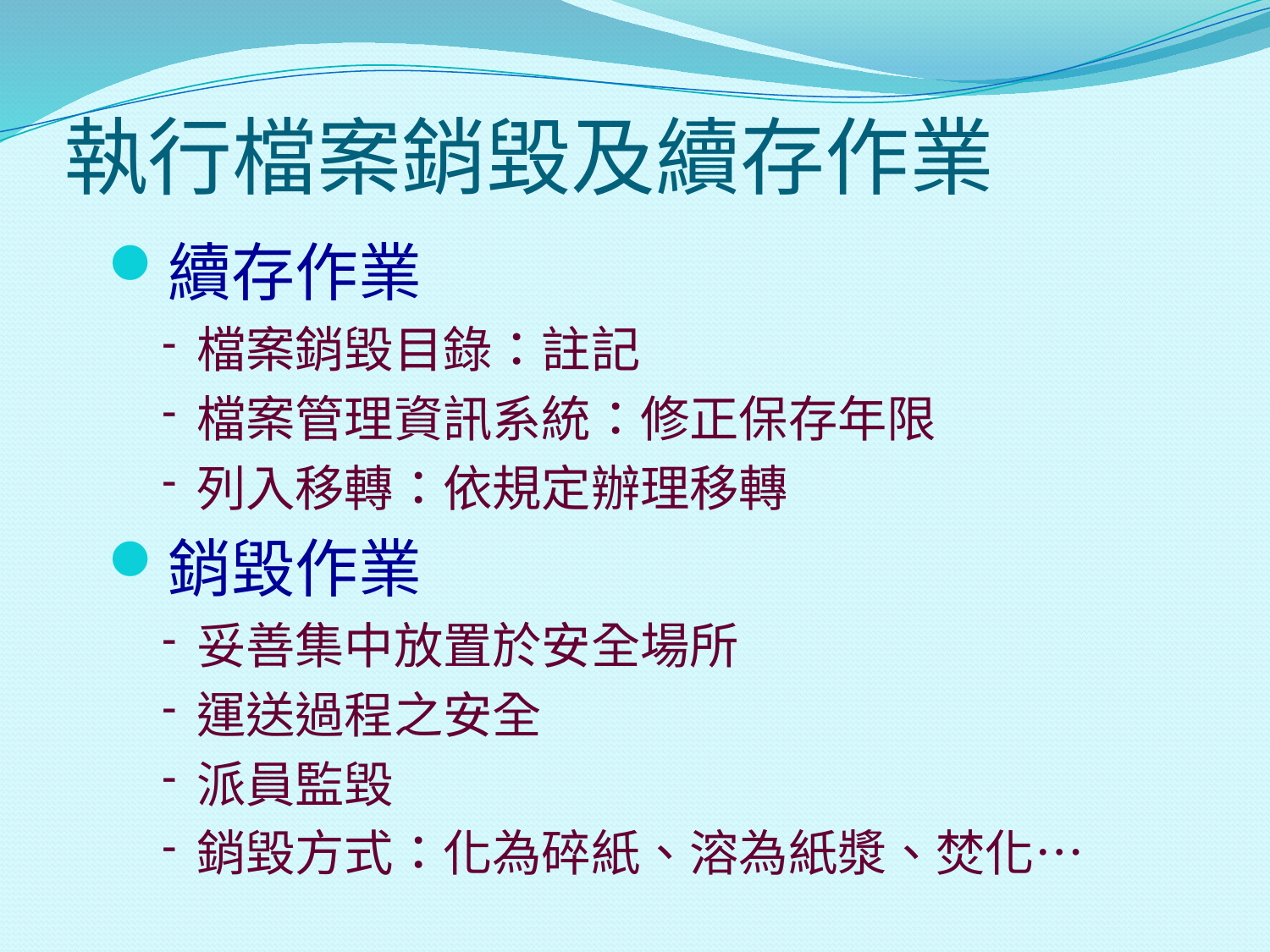

# 執行檔案銷毀及續存作業
續存作業
檔案銷毀目錄：註記
檔案管理資訊系統：修正保存年限
列入移轉：依規定辦理移轉
銷毀作業
妥善集中放置於安全場所
運送過程之安全
派員監毀
銷毀方式：化為碎紙、溶為紙漿、焚化…